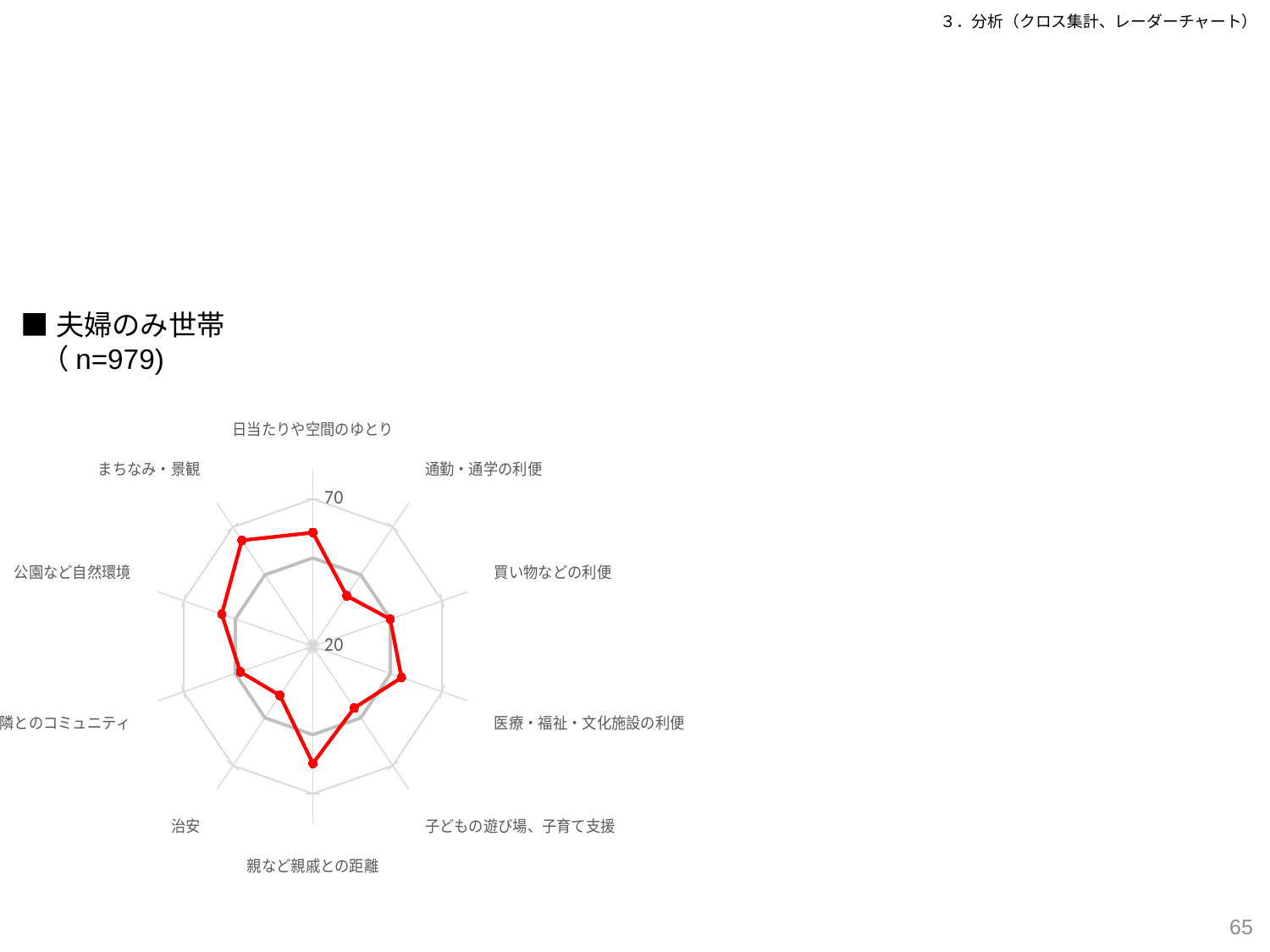

３．分析（クロス集計、レーダーチャート）

### Chart

| Category | 標準 | 夫婦のみ世帯 |
|---|---|---|
| 日当たりや空間のゆとり | 50.0 | 58.59929542493263 |
| 通勤・通学の利便 | 50.0 | 41.1839500170212 |
| 買い物などの利便 | 50.0 | 49.89939126665099 |
| 医療・福祉・文化施設の利便 | 50.0 | 54.30024581710434 |
| 子どもの遊び場、子育て支援 | 50.0 | 45.87780502769182 |
| 親など親戚との距離 | 50.0 | 59.76115416121565 |
| 治安 | 50.0 | 40.61305263359013 |
| 近隣とのコミュニティ | 50.0 | 48.06874779138121 |
| 公園など自然環境 | 50.0 | 55.25415506642441 |
| まちなみ・景観 | 50.0 | 64.46036238552496 |
■夫婦のみ世帯
  （n=979)
65